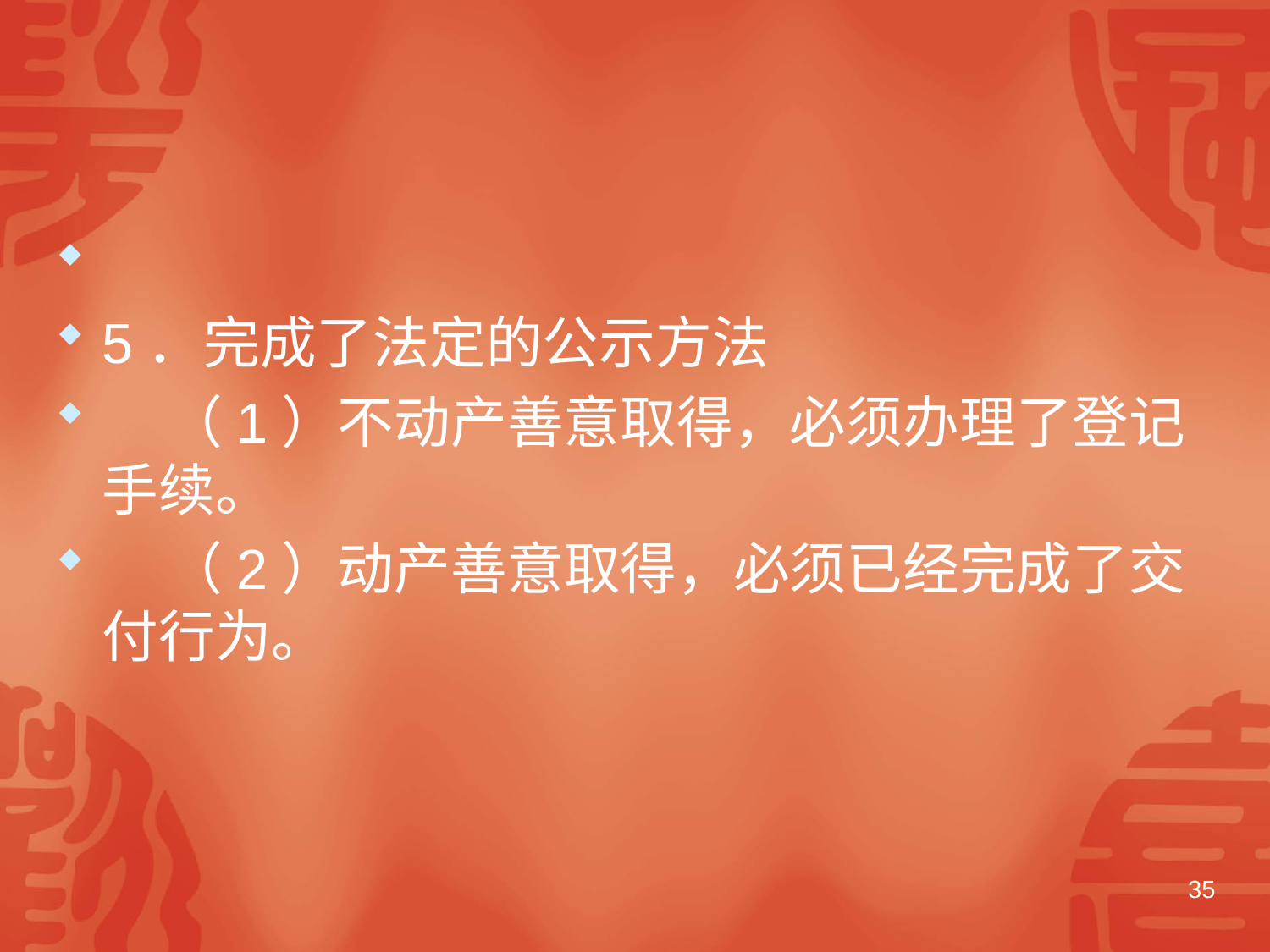

#

5．完成了法定的公示方法
    （1）不动产善意取得，必须办理了登记手续。
    （2）动产善意取得，必须已经完成了交付行为。
35